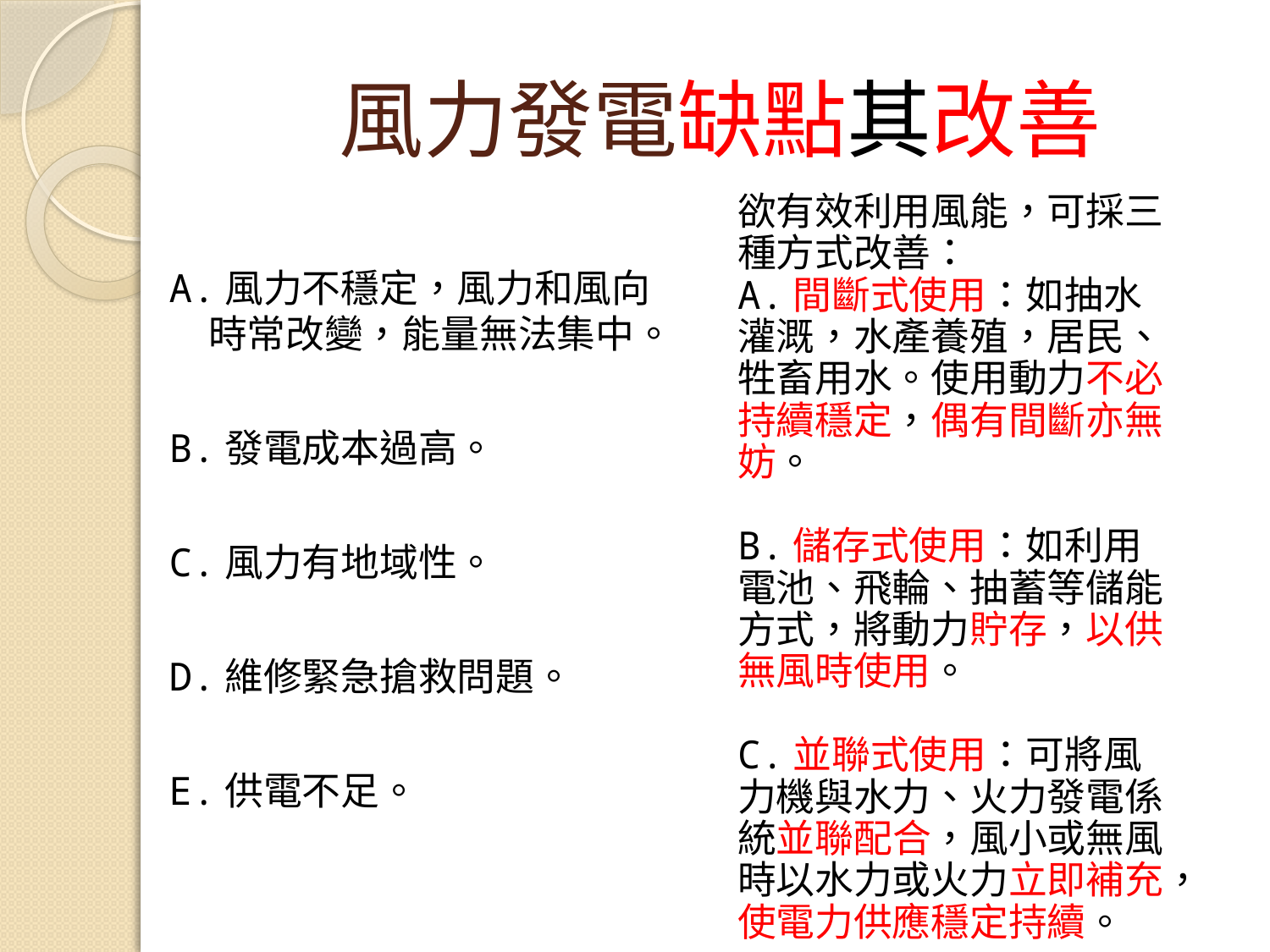

# 風力發電缺點其改善
欲有效利用風能，可採三種方式改善：
A.間斷式使用：如抽水灌溉，水產養殖，居民、牲畜用水。使用動力不必持續穩定，偶有間斷亦無妨。

B.儲存式使用：如利用電池、飛輪、抽蓄等儲能方式，將動力貯存，以供無風時使用。

C.並聯式使用：可將風力機與水力、火力發電係統並聯配合，風小或無風 時以水力或火力立即補充，使電力供應穩定持續。

A.風力不穩定，風力和風向時常改變，能量無法集中。

B.發電成本過高。

C.風力有地域性。

D.維修緊急搶救問題。

E.供電不足。